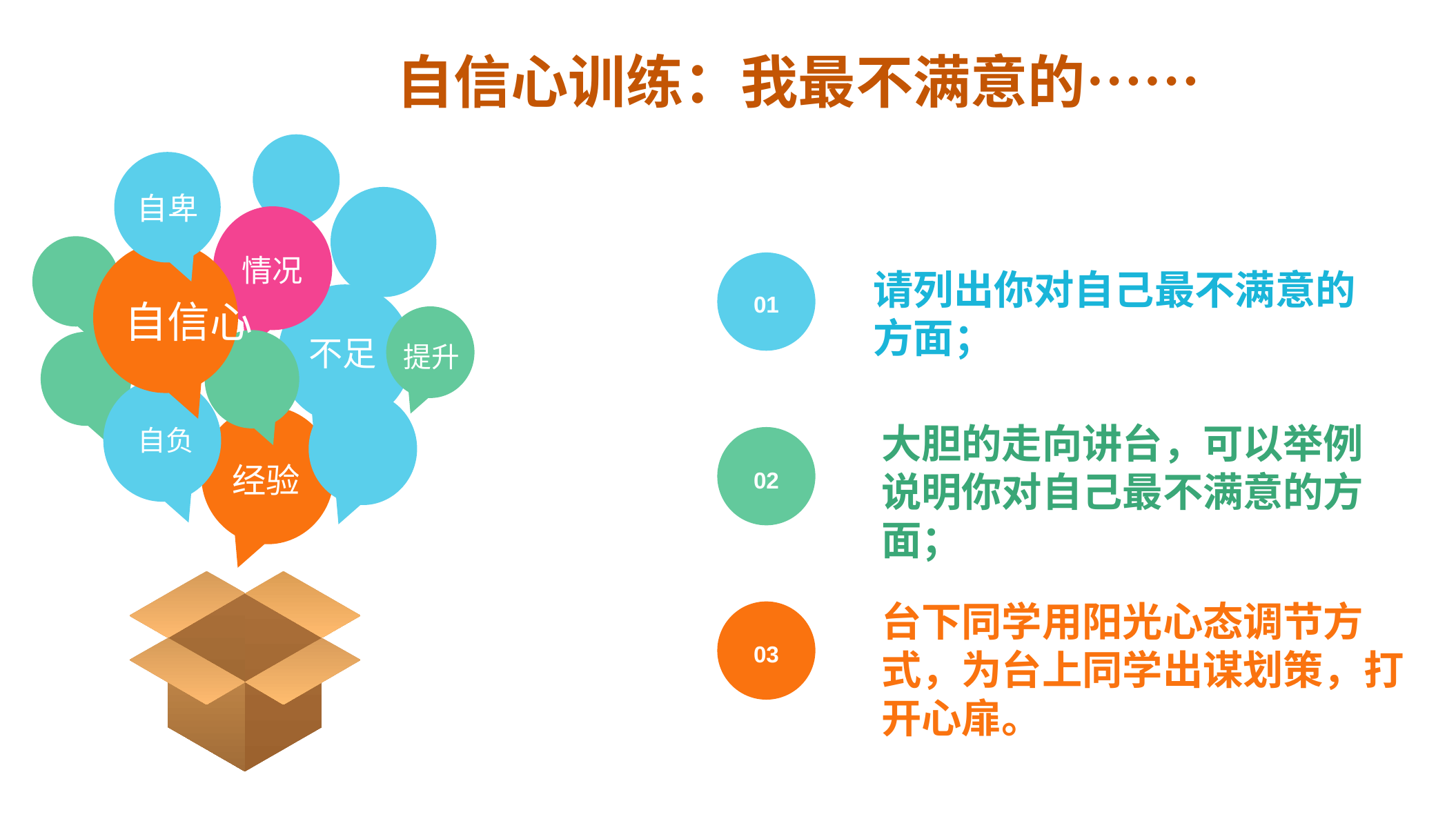

自信心训练：我最不满意的……

自卑

情况
自信心
不足
提升
自负
经验

01
请列出你对自己最不满意的方面；
大胆的走向讲台，可以举例说明你对自己最不满意的方面；

02

台下同学用阳光心态调节方式，为台上同学出谋划策，打开心扉。

03